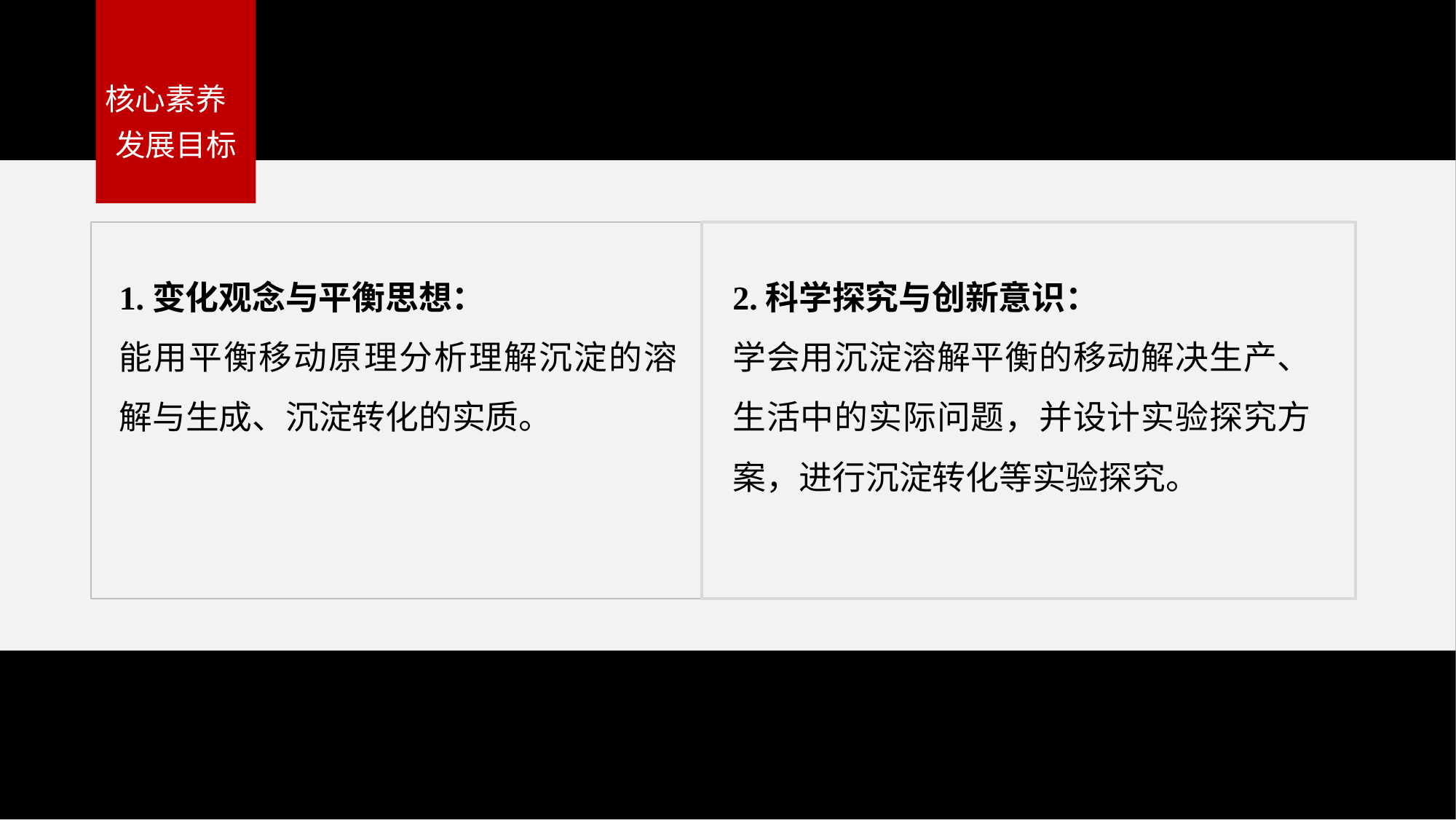

1.变化观念与平衡思想：
能用平衡移动原理分析理解沉淀的溶解与生成、沉淀转化的实质。
2.科学探究与创新意识：
学会用沉淀溶解平衡的移动解决生产、生活中的实际问题，并设计实验探究方案，进行沉淀转化等实验探究。